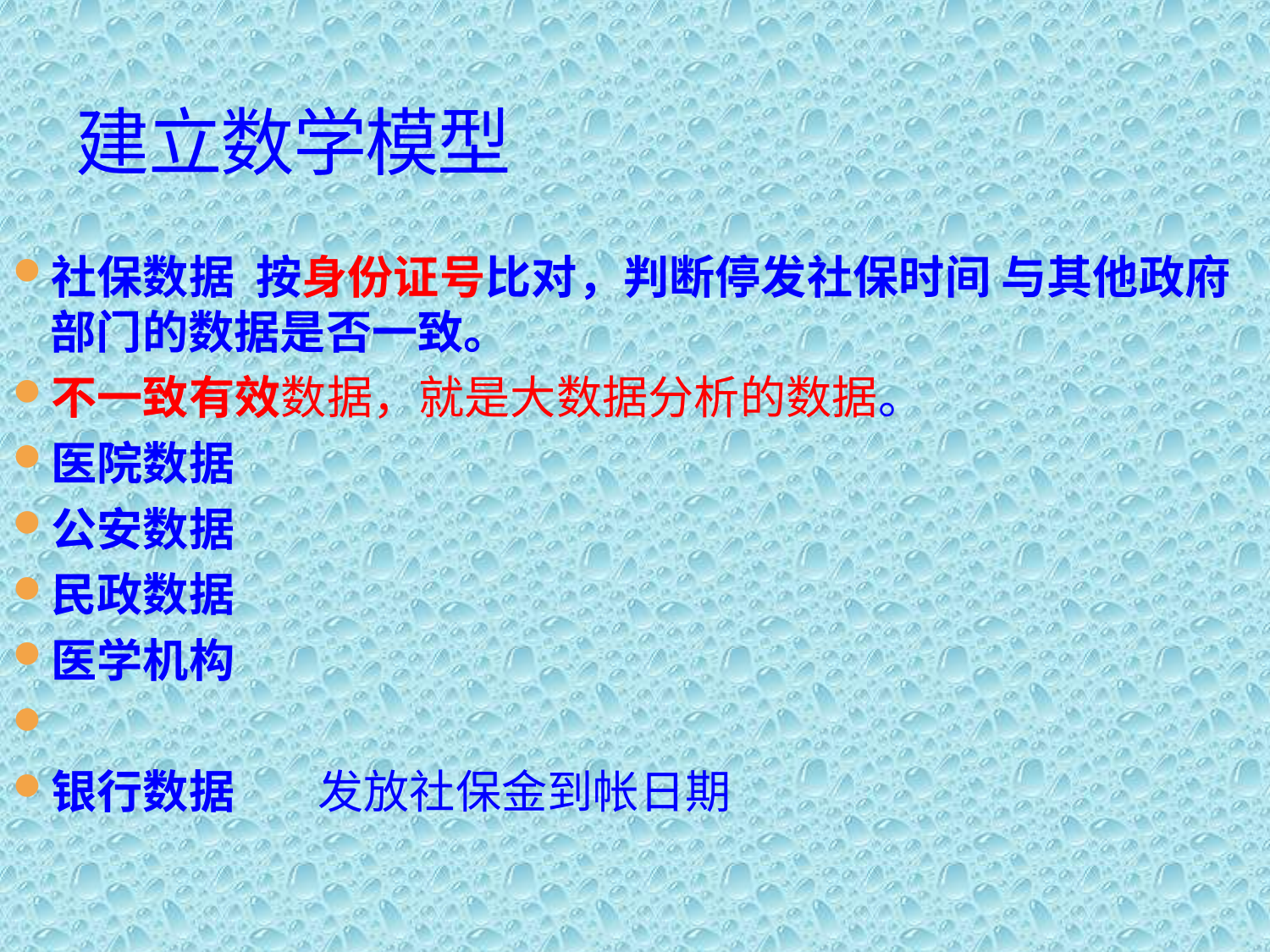

# 建立数学模型

社保数据  按身份证号比对，判断停发社保时间 与其他政府部门的数据是否一致。
不一致有效数据，就是大数据分析的数据。
医院数据
公安数据
民政数据
医学机构

银行数据        发放社保金到帐日期